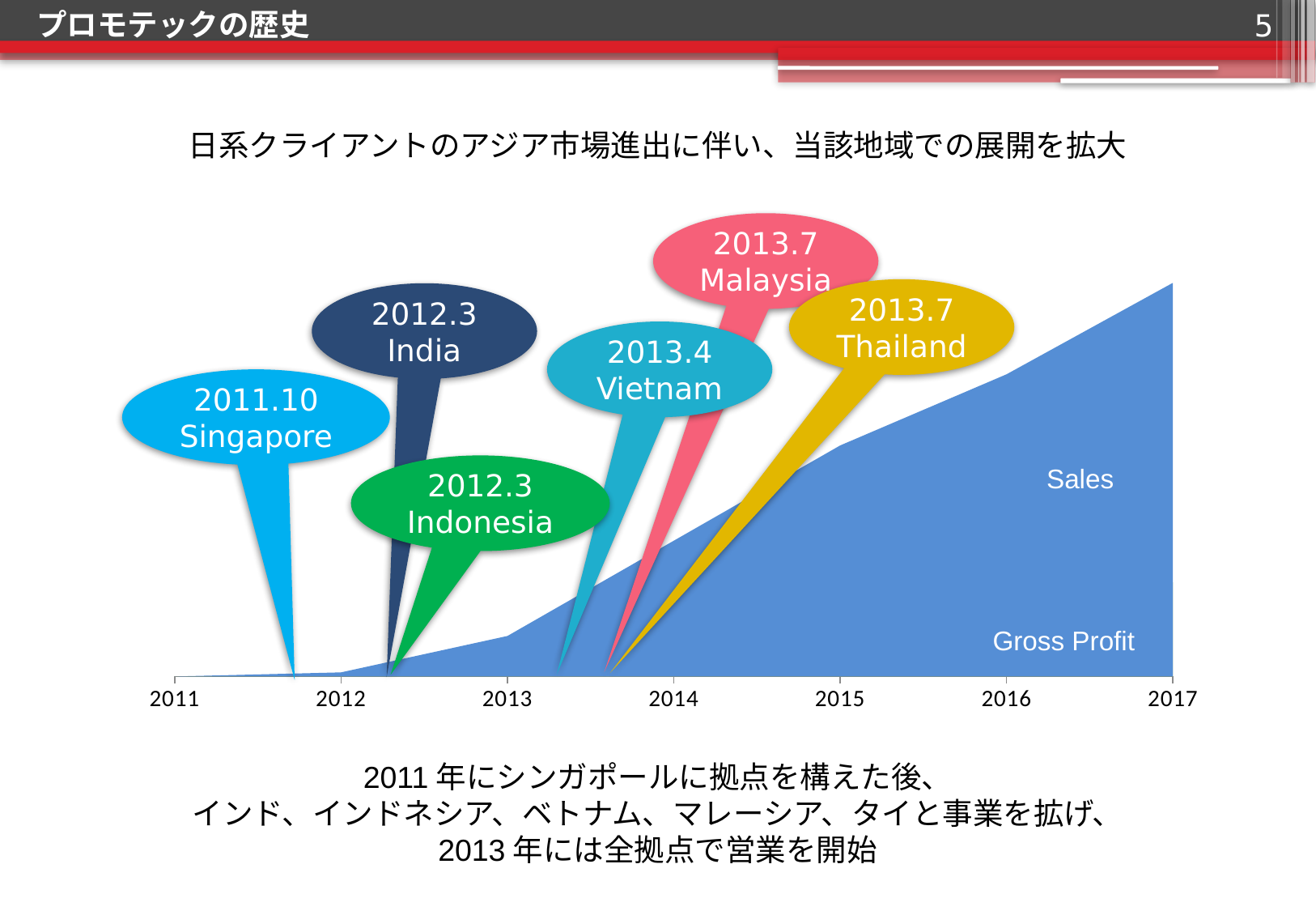

プロモテックの歴史
5
日系クライアントのアジア市場進出に伴い、当該地域での展開を拡大
2013.7
Malaysia

### Chart

| Category | 売上 | 売上総利益 |
|---|---|---|
| 2011 | 0.0 | 0.0 |
| 2012 | 47331.0 | 18975.0 |
| 2013 | 466087.0 | 141283.0 |
| 2014 | 1562687.0 | 318153.0 |
| 2015 | 2660400.0 | 646873.0 |
| 2016 | 3479558.0 | 852212.0 |
| 2017 | 4532984.0 | 1082582.0 |
2013.7
Thailand
2012.3
India
2013.4
Vietnam
2011.10
Singapore
2012.3
Indonesia
Sales
Gross Profit
2011年にシンガポールに拠点を構えた後、
インド、インドネシア、ベトナム、マレーシア、タイと事業を拡げ、
2013年には全拠点で営業を開始